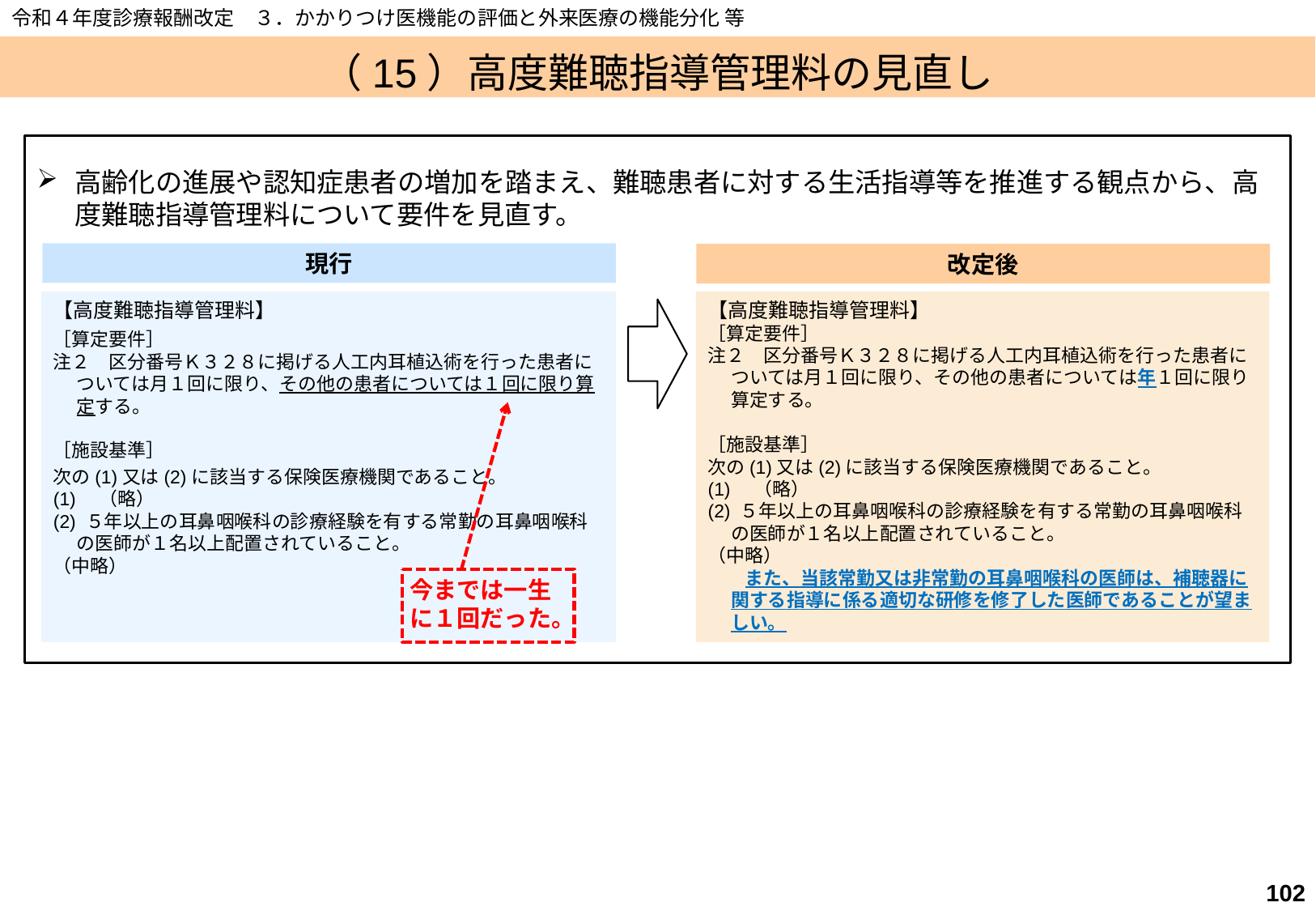

令和４年度診療報酬改定　３．かかりつけ医機能の評価と外来医療の機能分化 等
# （15）高度難聴指導管理料の見直し

高齢化の進展や認知症患者の増加を踏まえ、難聴患者に対する生活指導等を推進する観点から、高度難聴指導管理料について要件を見直す。
現行
改定後
【高度難聴指導管理料】

［算定要件］
注２　区分番号Ｋ３２８に掲げる人工内耳植込術を行った患者については月１回に限り、その他の患者については１回に限り算定する。

［施設基準］

次の(1)又は(2)に該当する保険医療機関であること。
(1)　（略）
(2) ５年以上の耳鼻咽喉科の診療経験を有する常勤の耳鼻咽喉科の医師が１名以上配置されていること。
（中略）
【高度難聴指導管理料】
［算定要件］
注２　区分番号Ｋ３２８に掲げる人工内耳植込術を行った患者については月１回に限り、その他の患者については年１回に限り算定する。

［施設基準］
次の(1)又は(2)に該当する保険医療機関であること。
(1)　（略）
(2) ５年以上の耳鼻咽喉科の診療経験を有する常勤の耳鼻咽喉科の医師が１名以上配置されていること。
（中略）
　　また、当該常勤又は非常勤の耳鼻咽喉科の医師は、補聴器に関する指導に係る適切な研修を修了した医師であることが望ましい。

今までは一生に１回だった。